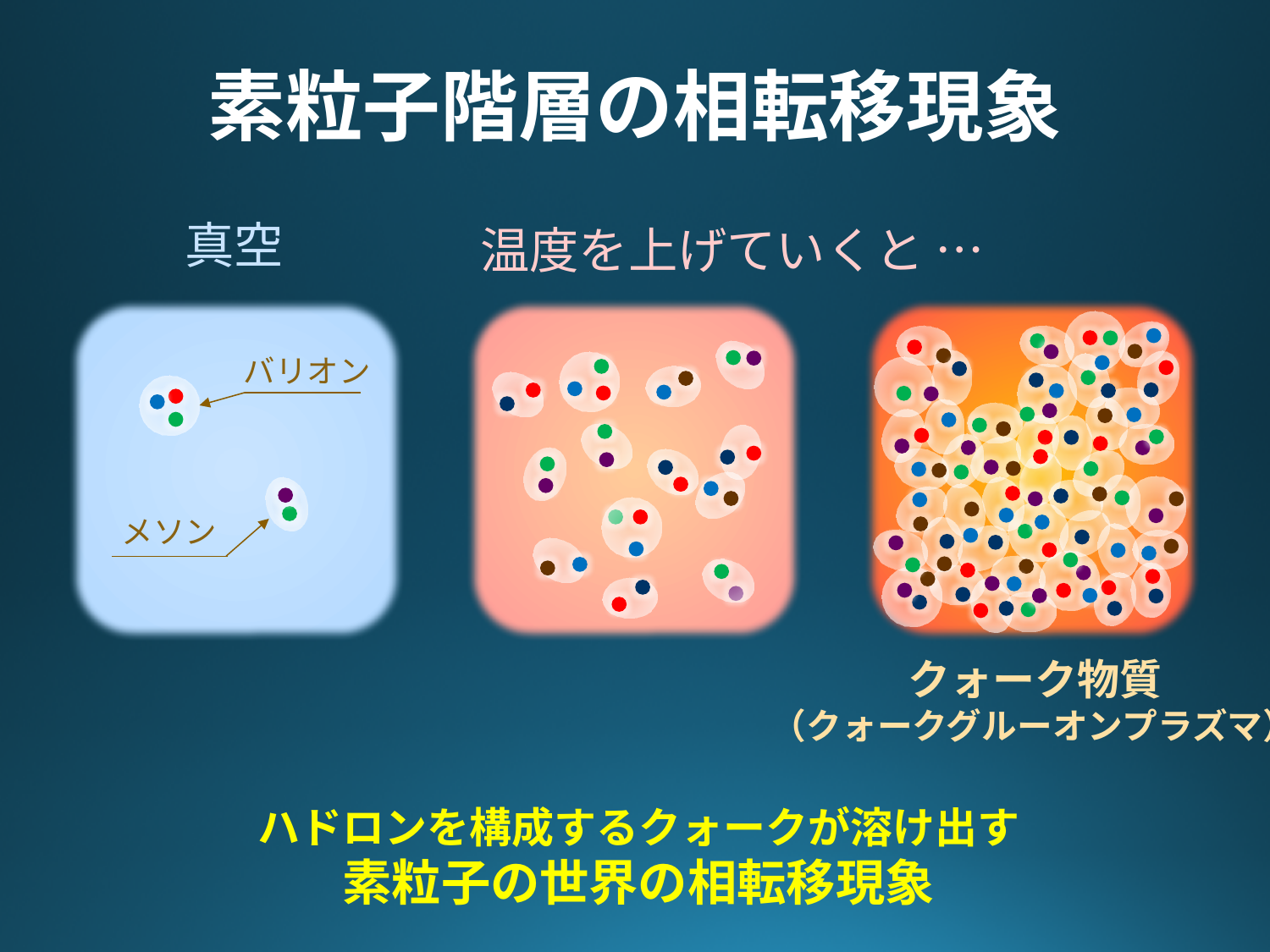

# 素粒子階層の相転移現象
真空
温度を上げていくと …

バリオン

メソン

クォーク物質
（クォークグルーオンプラズマ）
ハドロンを構成するクォークが溶け出す
素粒子の世界の相転移現象